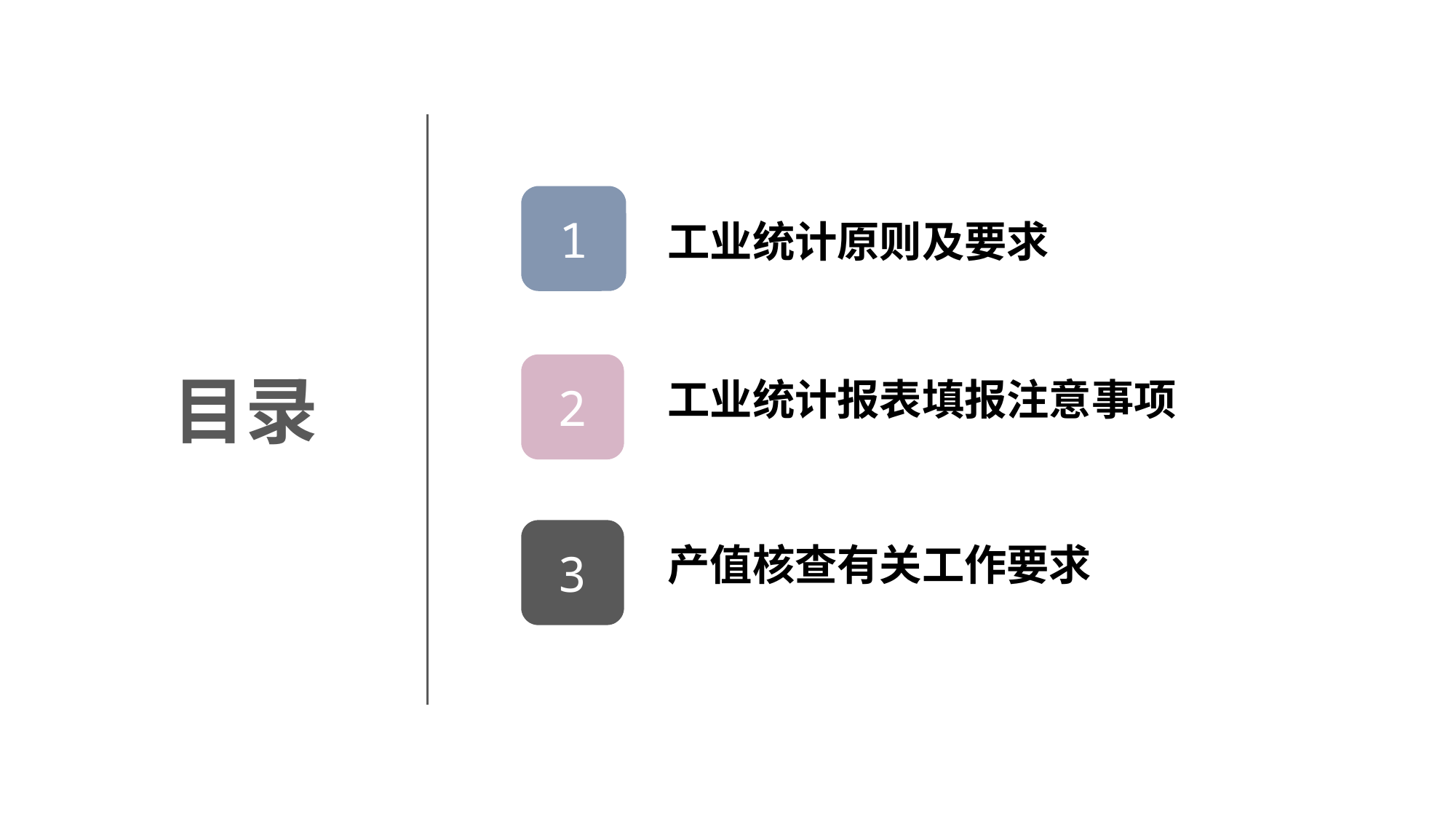

1
工业统计原则及要求
2
工业统计报表填报注意事项
目录
3
产值核查有关工作要求